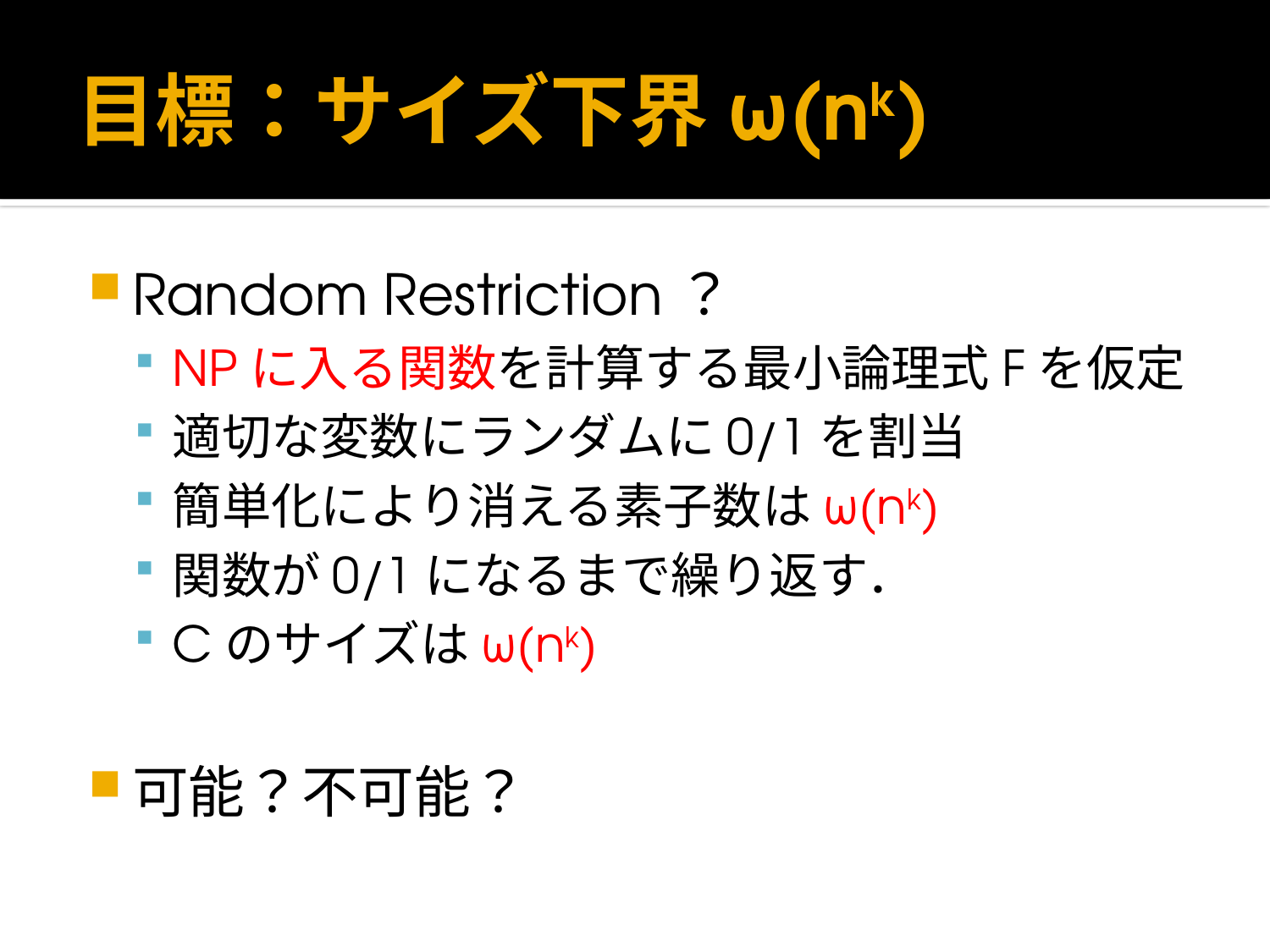

# 目標：サイズ下界ω(nk)
Random Restriction？
NPに入る関数を計算する最小論理式Fを仮定
適切な変数にランダムに0/1を割当
簡単化により消える素子数はω(nk)
関数が0/1になるまで繰り返す．
Cのサイズはω(nk)

可能？不可能？